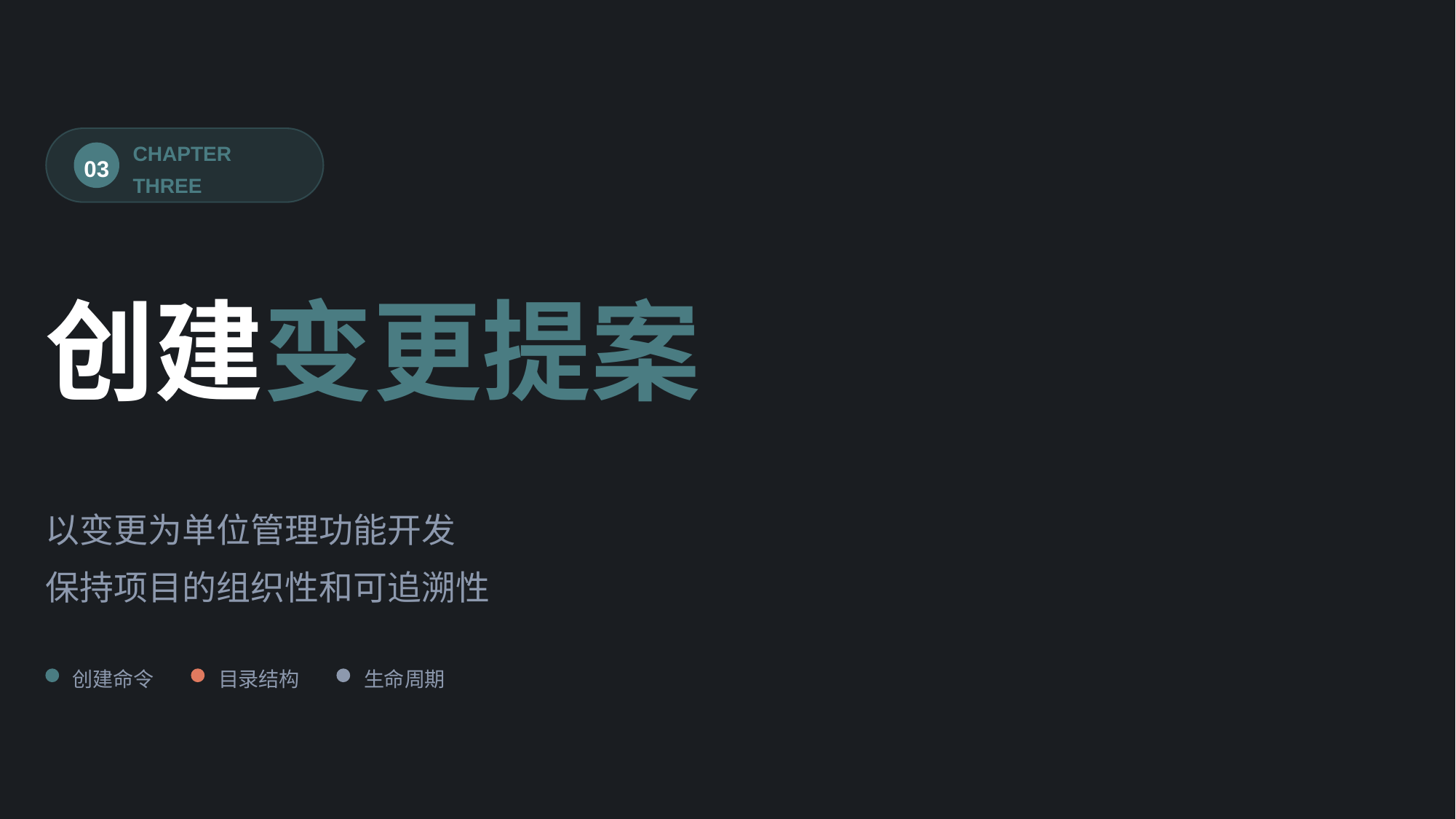

03

CHAPTER THREE
创建变更提案
以变更为单位管理功能开发
保持项目的组织性和可追溯性
创建命令
目录结构
生命周期